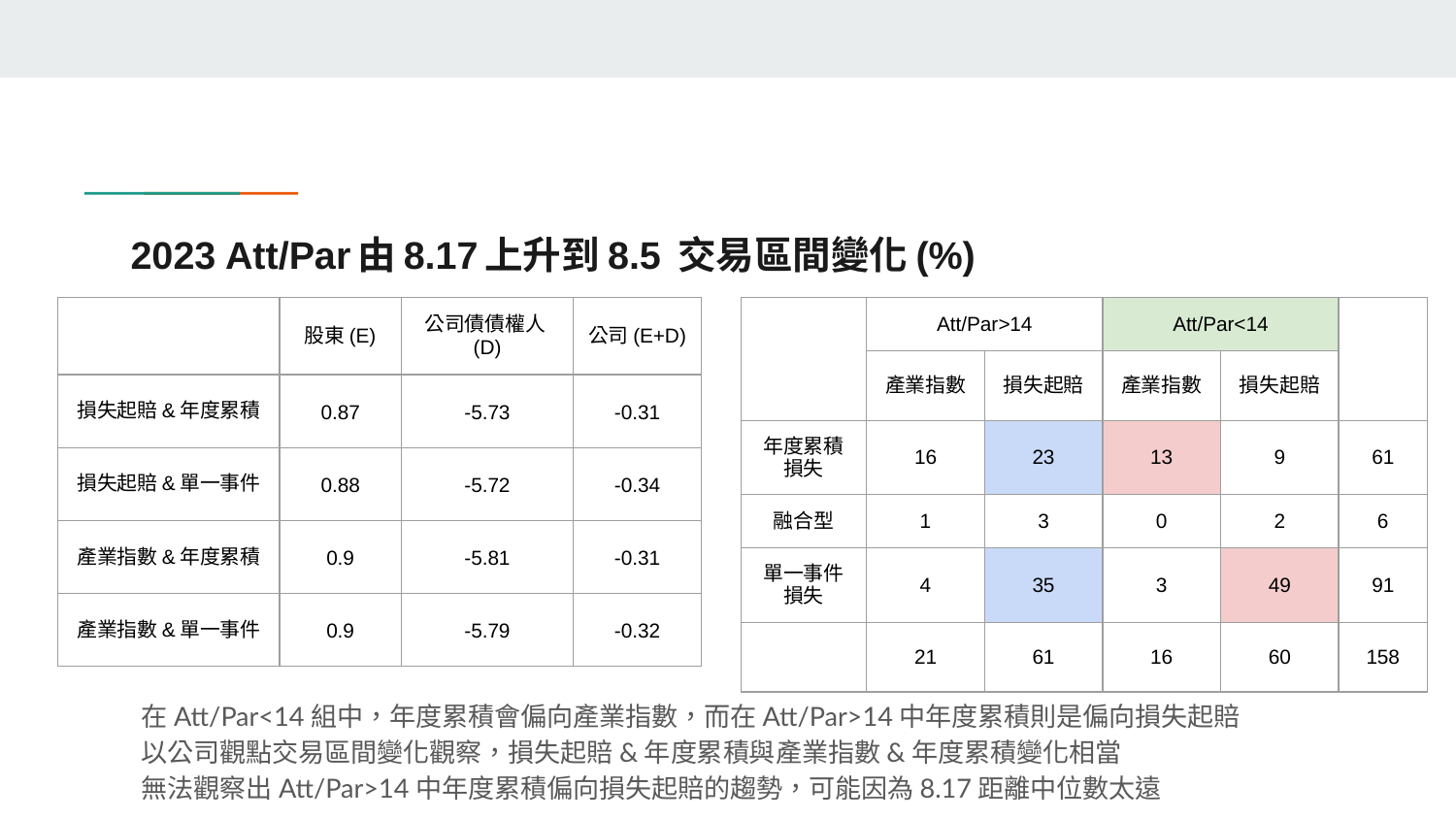

# 2023 Att/Par由8.17上升到8.5 交易區間變化(%)

|  | Att/Par>14 |  | Att/Par<14 |  |  |
| --- | --- | --- | --- | --- | --- |
|  | 產業指數 | 損失起賠 | 產業指數 | 損失起賠 |  |
| 年度累積損失 | 16 | 23 | 13 | 9 | 61 |
| 融合型 | 1 | 3 | 0 | 2 | 6 |
| 單一事件損失 | 4 | 35 | 3 | 49 | 91 |
|  | 21 | 61 | 16 | 60 | 158 |
|  | 股東(E) | 公司債債權人(D) | 公司(E+D) |
| --- | --- | --- | --- |
| 損失起賠&年度累積 | 0.87 | -5.73 | -0.31 |
| 損失起賠&單一事件 | 0.88 | -5.72 | -0.34 |
| 產業指數&年度累積 | 0.9 | -5.81 | -0.31 |
| 產業指數&單一事件 | 0.9 | -5.79 | -0.32 |
在Att/Par<14組中，年度累積會偏向產業指數，而在Att/Par>14中年度累積則是偏向損失起賠
以公司觀點交易區間變化觀察，損失起賠&年度累積與產業指數&年度累積變化相當
無法觀察出Att/Par>14中年度累積偏向損失起賠的趨勢，可能因為8.17距離中位數太遠